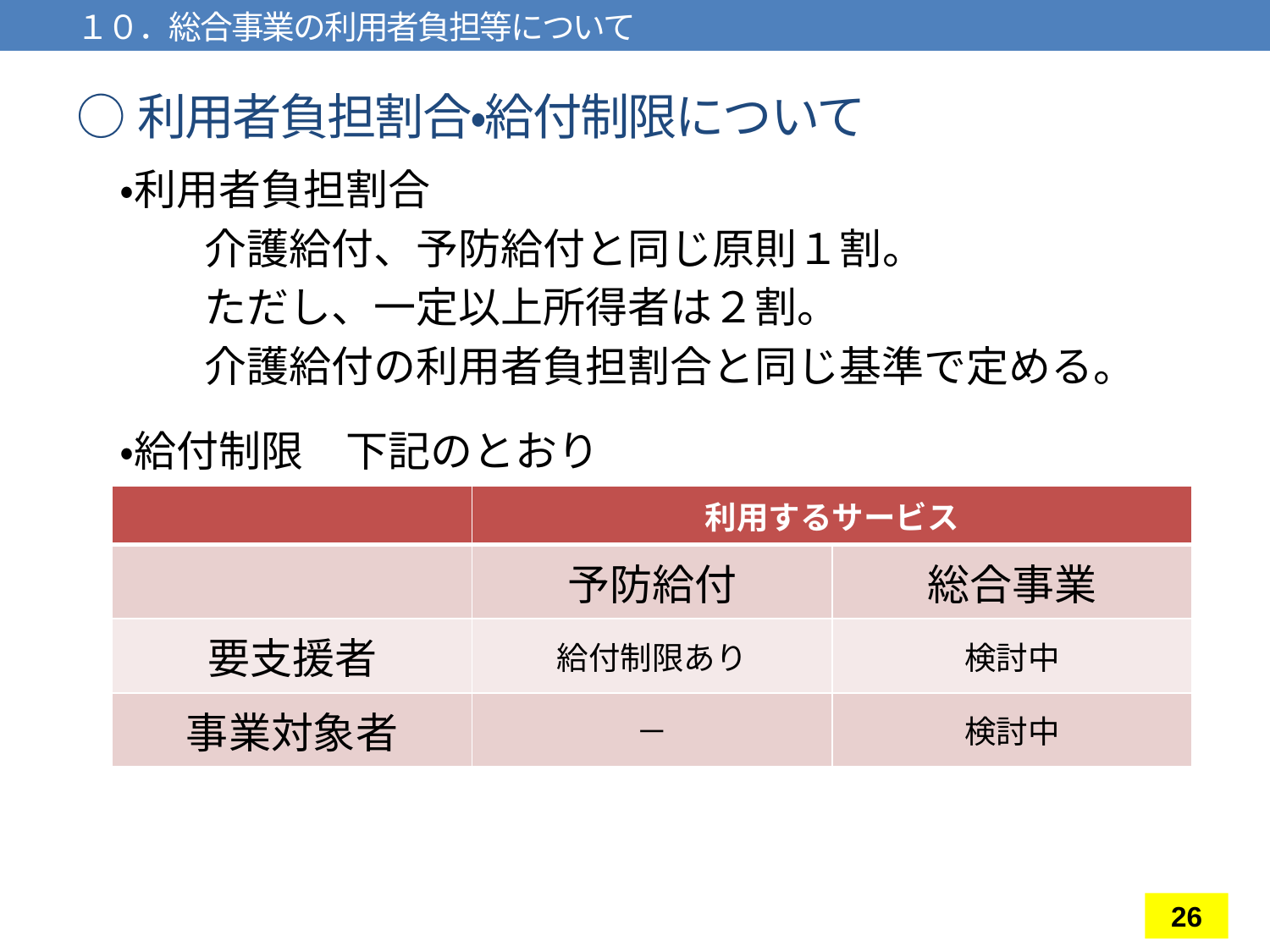

１０．総合事業の利用者負担等について
# ○利用者負担割合・給付制限について
　・利用者負担割合
　　　介護給付、予防給付と同じ原則１割。
　　　ただし、一定以上所得者は２割。
　　　介護給付の利用者負担割合と同じ基準で定める。

　・給付制限　下記のとおり

|  | 利用するサービス |  |
| --- | --- | --- |
|  | 予防給付 | 総合事業 |
| 要支援者 | 給付制限あり | 検討中 |
| 事業対象者 | － | 検討中 |
26